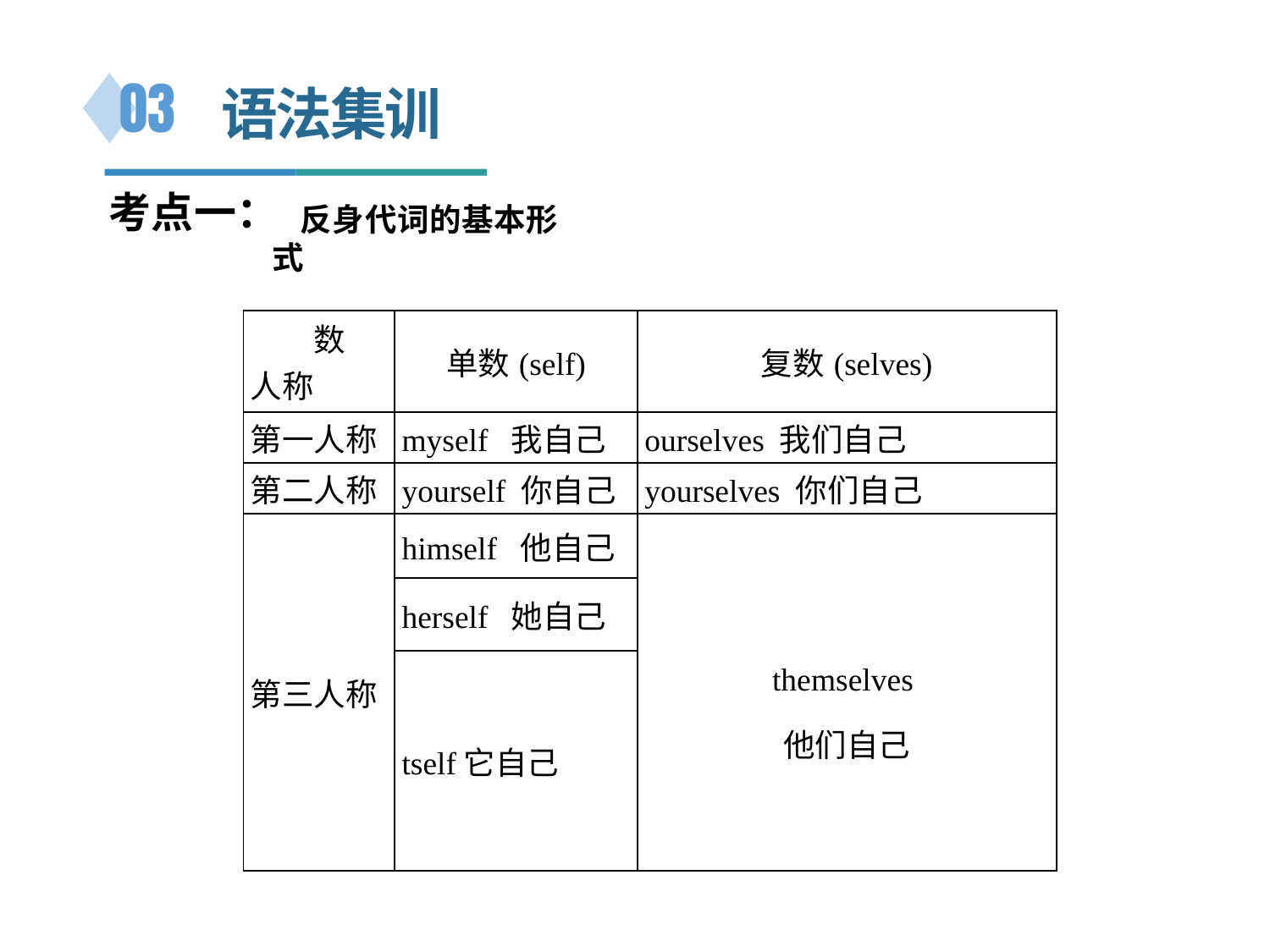

语法集训
03

考点一：
反身代词的基本形式
| 数 人称 | 单数(­self) | 复数(­selves) |
| --- | --- | --- |
| 第一人称 | myself 我自己 | ourselves 我们自己 |
| 第二人称 | yourself 你自己 | yourselves 你们自己 |
| 第三人称 | himself 他自己 | themselves 他们自己 |
|  | herself 她自己 |  |
|  | tself它自己 |  |